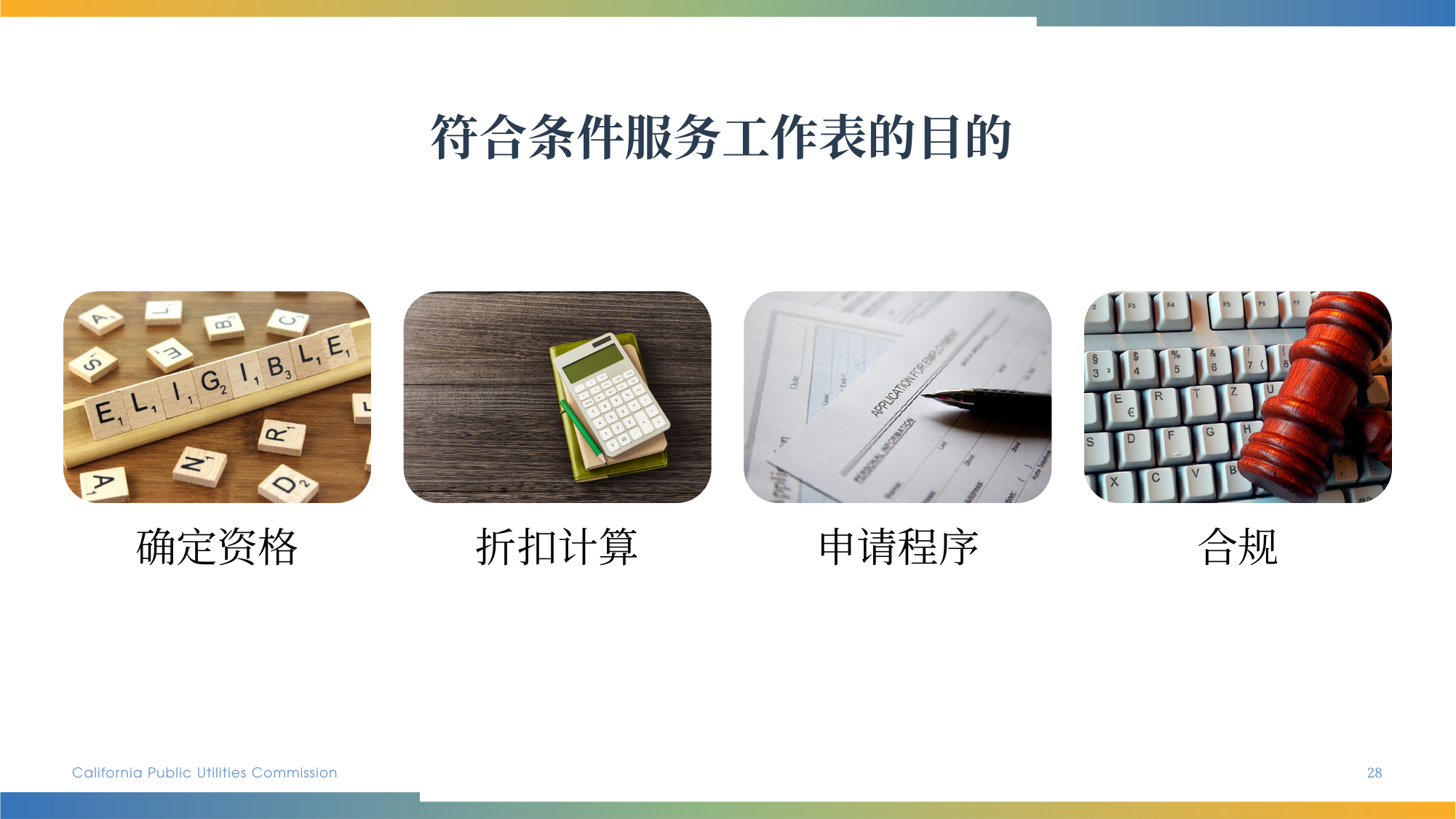

# 符合条件服务工作表的目的
确定资格
折扣计算
申请程序
合规
28